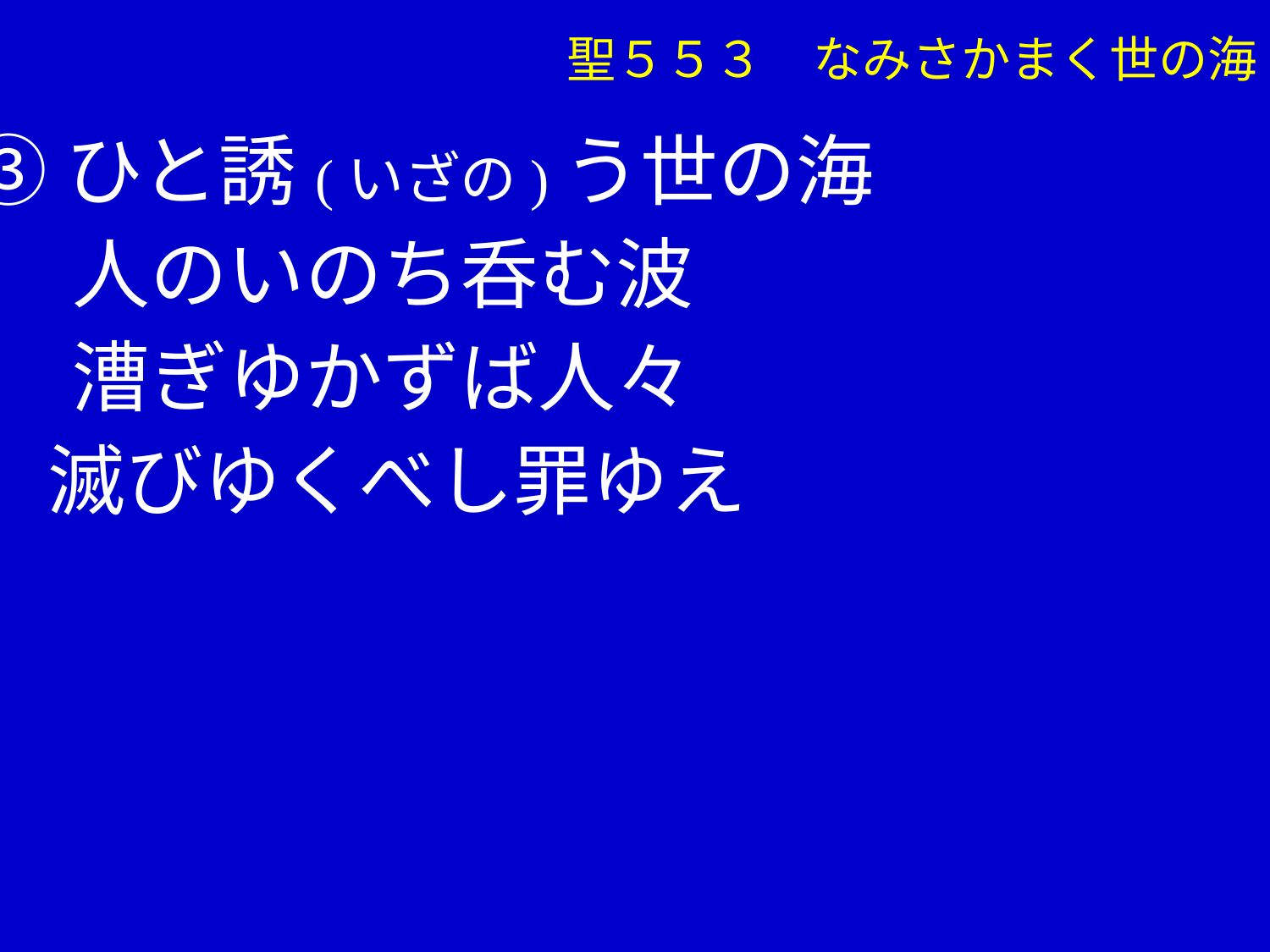

③ひと誘(いざの)う世の海
　  人のいのち呑む波
　  漕ぎゆかずば人々
    滅びゆくべし罪ゆえ
聖５５３　なみさかまく世の海